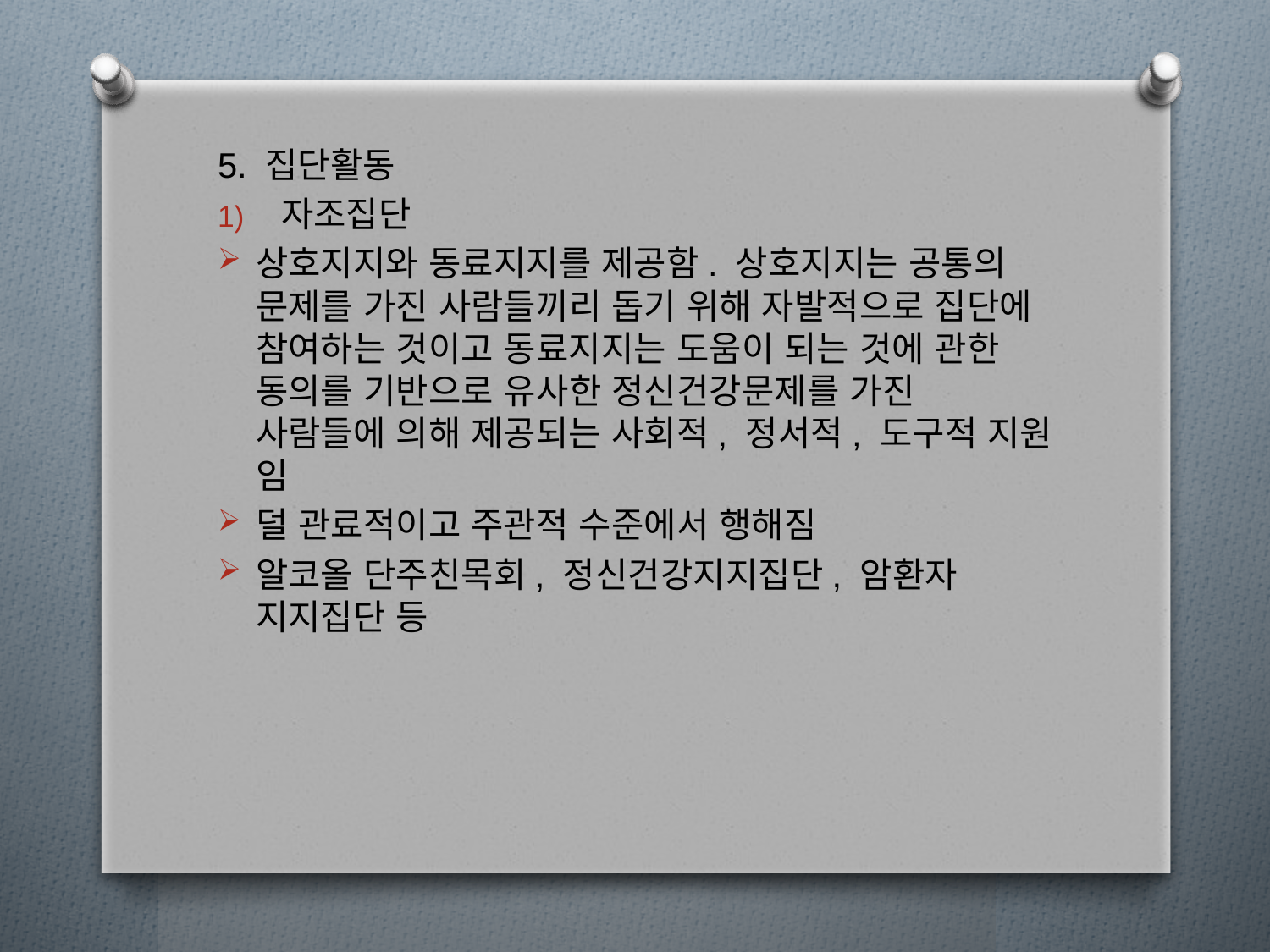

5. 집단활동
자조집단
상호지지와 동료지지를 제공함. 상호지지는 공통의 문제를 가진 사람들끼리 돕기 위해 자발적으로 집단에 참여하는 것이고 동료지지는 도움이 되는 것에 관한 동의를 기반으로 유사한 정신건강문제를 가진 사람들에 의해 제공되는 사회적, 정서적, 도구적 지원 임
덜 관료적이고 주관적 수준에서 행해짐
알코올 단주친목회, 정신건강지지집단, 암환자 지지집단 등